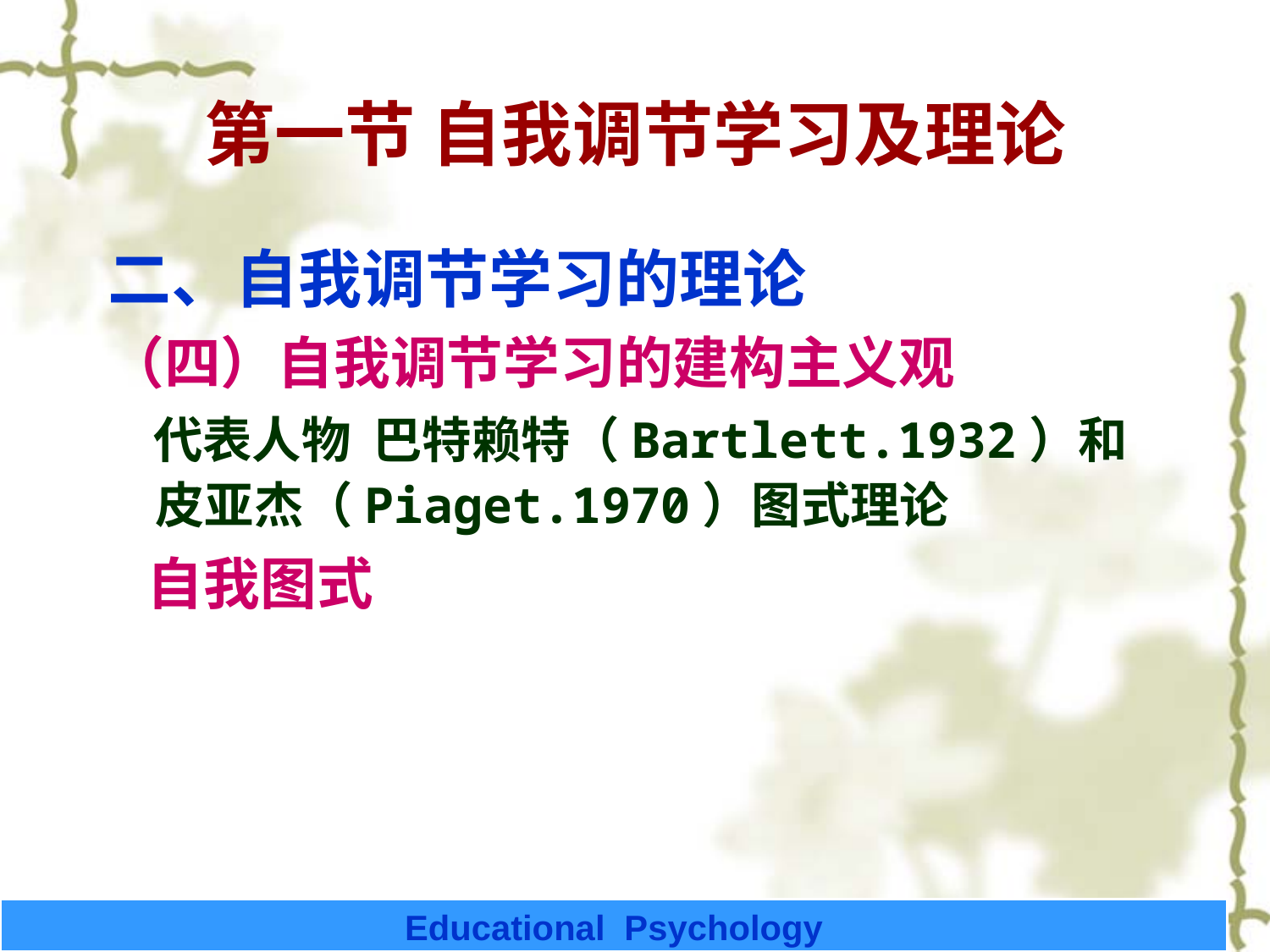

# 第一节 自我调节学习及理论
二、自我调节学习的理论
（四）自我调节学习的建构主义观
   代表人物  巴特赖特（Bartlett.1932）和皮亚杰（Piaget.1970）图式理论
  自我图式

Educational  Psychology